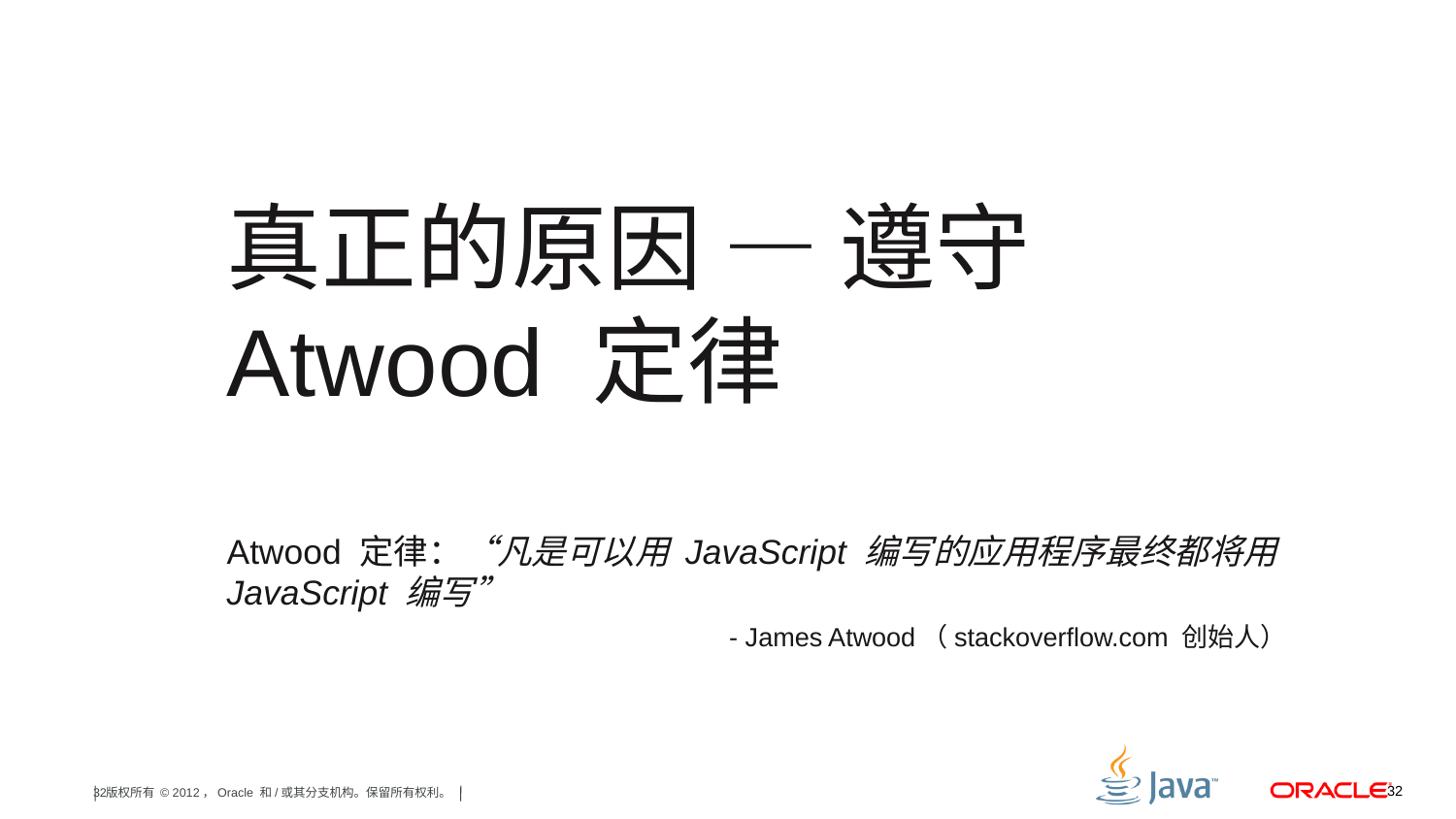

真正的原因 — 遵守 Atwood 定律

Atwood 定律：“凡是可以用 JavaScript 编写的应用程序最终都将用 JavaScript 编写”
	- James Atwood（stackoverflow.com 创始人）
32